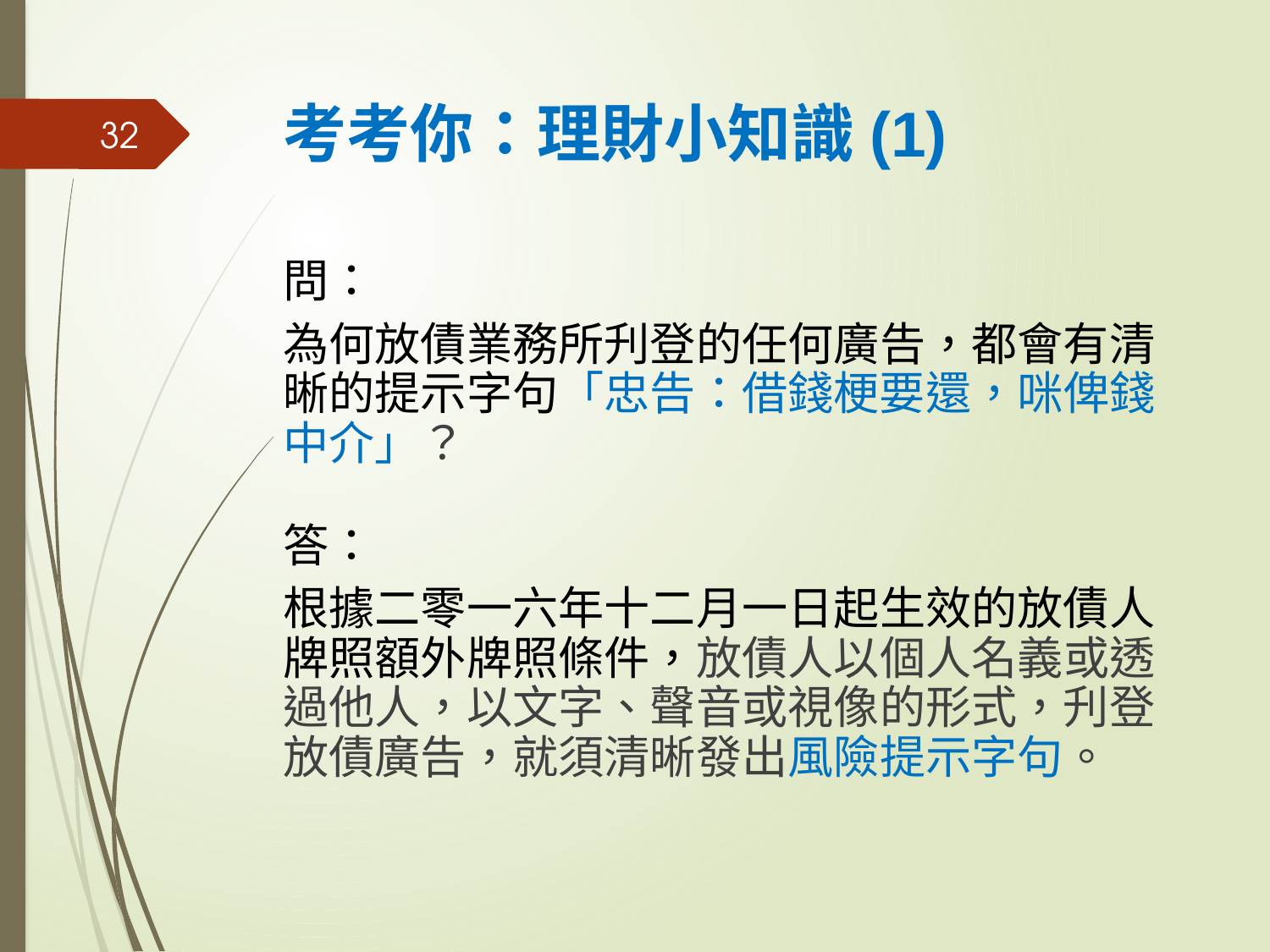

# 考考你：理財小知識(1)
32
問：
為何放債業務所刋登的任何廣告，都會有清晰的提示字句「忠告：借錢梗要還，咪俾錢中介」？

答：
根據二零一六年十二月一日起生效的放債人牌照額外牌照條件，放債人以個人名義或透過他人，以文字、聲音或視像的形式，刋登放債廣告，就須清晰發出風險提示字句。